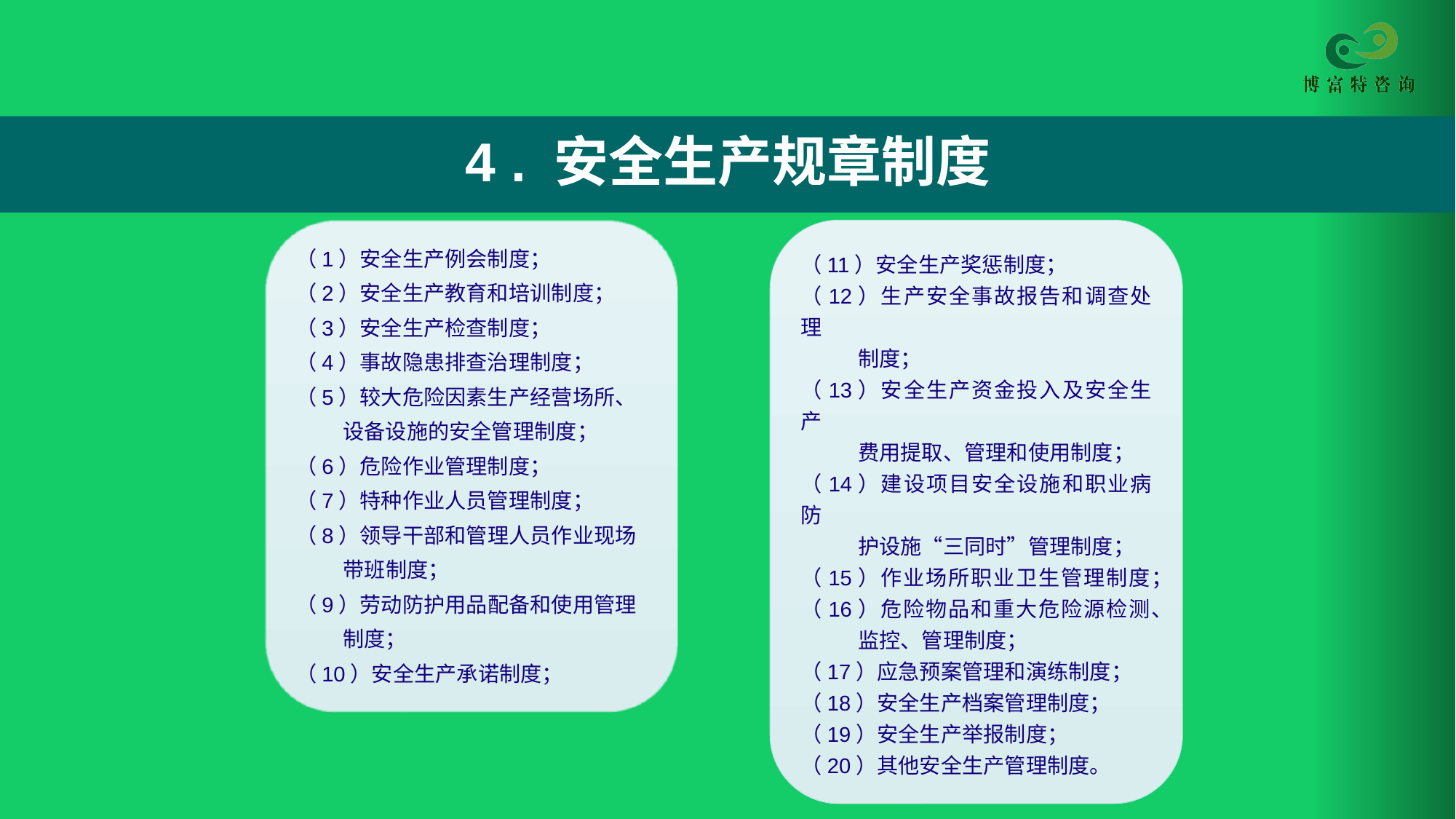

4 . 安全生产规章制度
（11）安全生产奖惩制度；
（12）生产安全事故报告和调查处理
           制度；
（13）安全生产资金投入及安全生产
           费用提取、管理和使用制度；
（14）建设项目安全设施和职业病防
           护设施“三同时”管理制度；
（15）作业场所职业卫生管理制度；
（16）危险物品和重大危险源检测、
           监控、管理制度；
（17）应急预案管理和演练制度；
（18）安全生产档案管理制度；
（19）安全生产举报制度；
（20）其他安全生产管理制度。
（1）安全生产例会制度；
（2）安全生产教育和培训制度；
（3）安全生产检查制度；
（4）事故隐患排查治理制度；
（5）较大危险因素生产经营场所、
         设备设施的安全管理制度；
（6）危险作业管理制度；
（7）特种作业人员管理制度；
（8）领导干部和管理人员作业现场
         带班制度；
（9）劳动防护用品配备和使用管理
         制度；
（10）安全生产承诺制度；